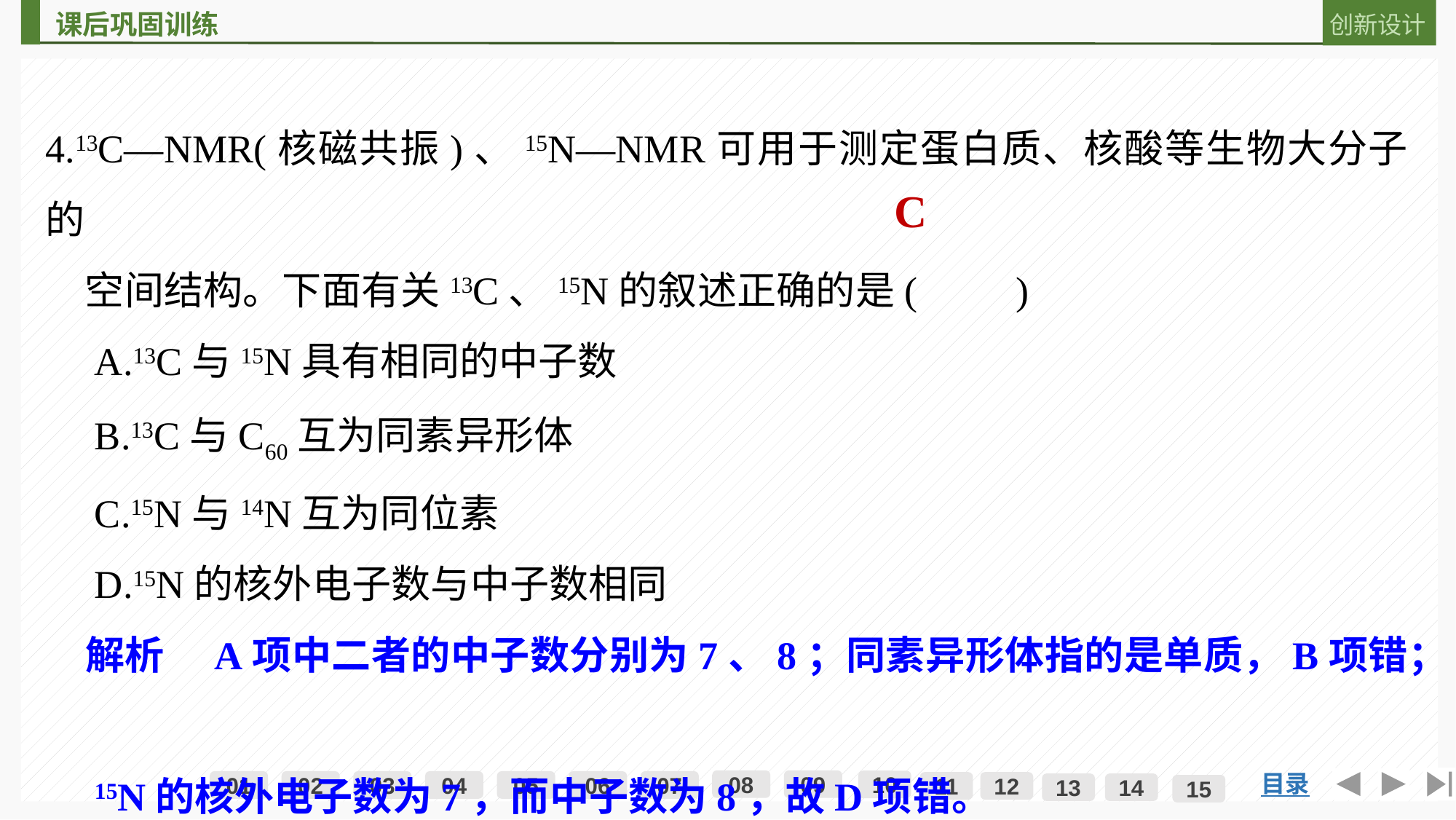

4.13C—NMR(核磁共振)、15N—NMR可用于测定蛋白质、核酸等生物大分子的
　空间结构。下面有关13C、15N的叙述正确的是(　　)
　A.13C与15N具有相同的中子数
　B.13C与C60互为同素异形体
　C.15N与14N互为同位素
　D.15N的核外电子数与中子数相同
　解析　A项中二者的中子数分别为7、8；同素异形体指的是单质，B项错；
　15N的核外电子数为7，而中子数为8，故D项错。

C